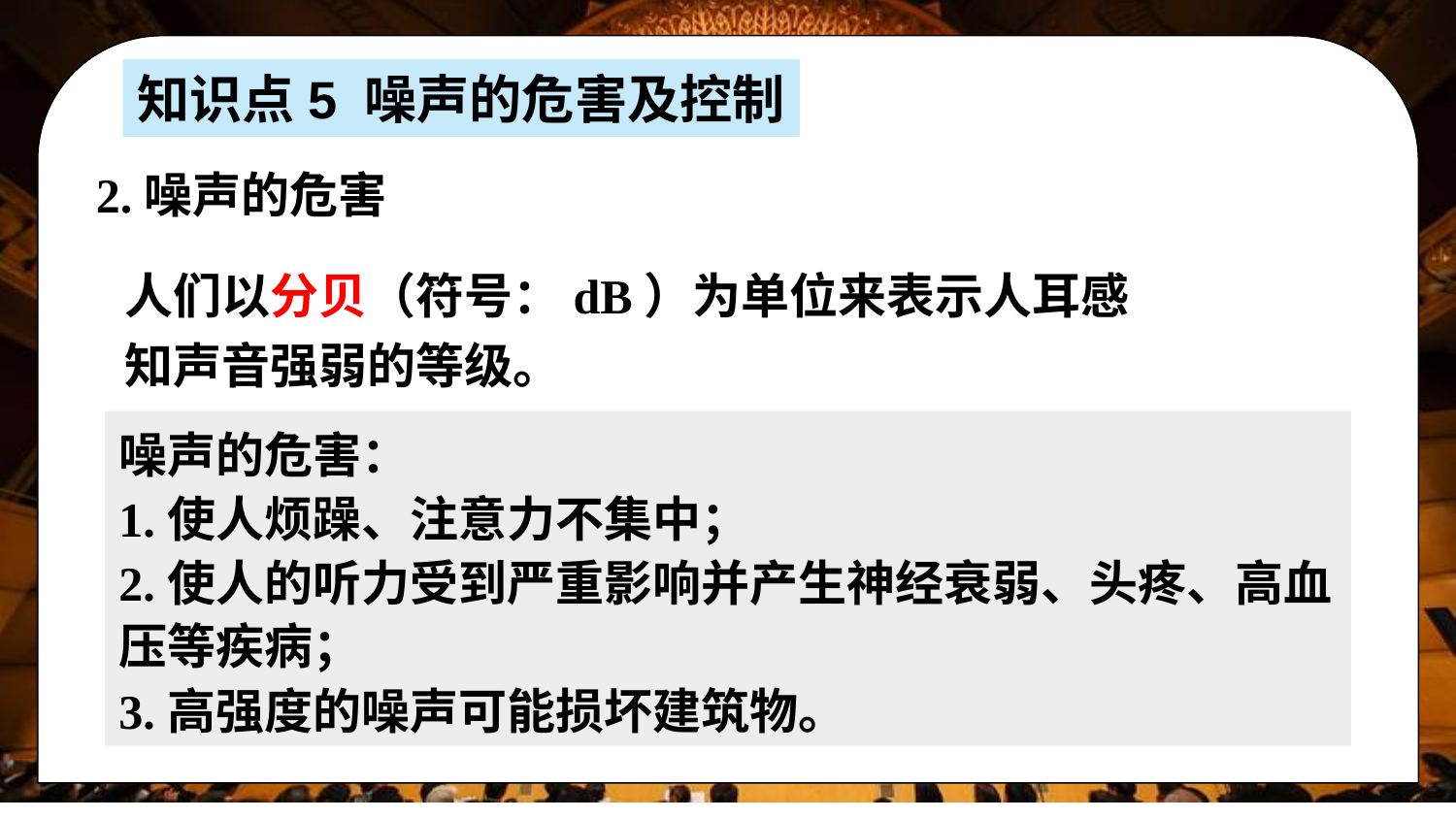

知识点5 噪声的危害及控制
2.噪声的危害
人们以分贝（符号：dB）为单位来表示人耳感知声音强弱的等级。
噪声的危害：
1.使人烦躁、注意力不集中；
2.使人的听力受到严重影响并产生神经衰弱、头疼、高血压等疾病；
3.高强度的噪声可能损坏建筑物。